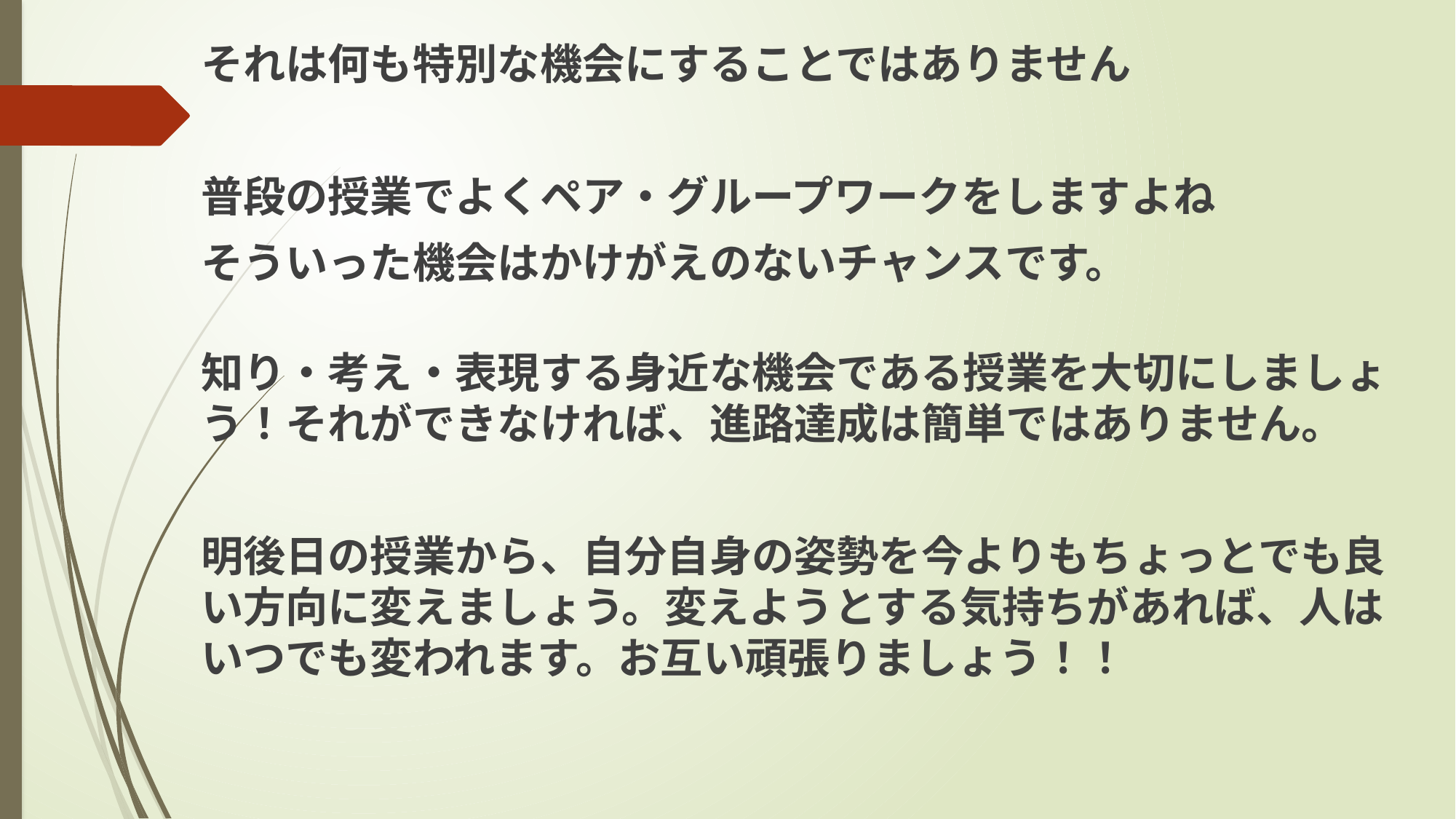

それは何も特別な機会にすることではありません

普段の授業でよくペア・グループワークをしますよね
そういった機会はかけがえのないチャンスです。

知り・考え・表現する身近な機会である授業を大切にしましょう！それができなければ、進路達成は簡単ではありません。

明後日の授業から、自分自身の姿勢を今よりもちょっとでも良い方向に変えましょう。変えようとする気持ちがあれば、人はいつでも変われます。お互い頑張りましょう！！